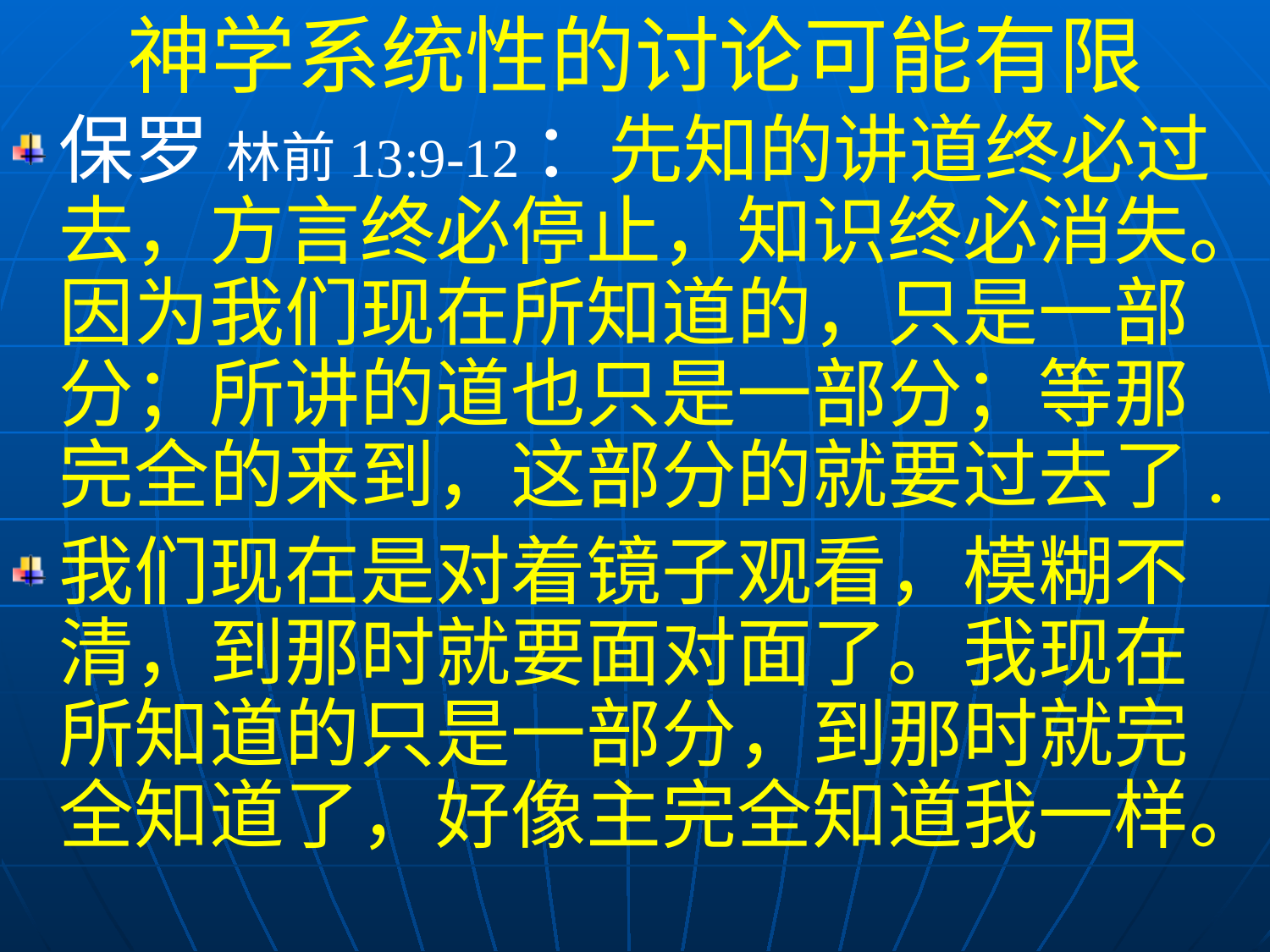

神学系统性的讨论可能有限
保罗 林前13:9-12：先知的讲道终必过去，方言终必停止，知识终必消失。因为我们现在所知道的，只是一部分；所讲的道也只是一部分；等那完全的来到，这部分的就要过去了.
我们现在是对着镜子观看，模糊不清，到那时就要面对面了。我现在所知道的只是一部分，到那时就完全知道了，好像主完全知道我一样。